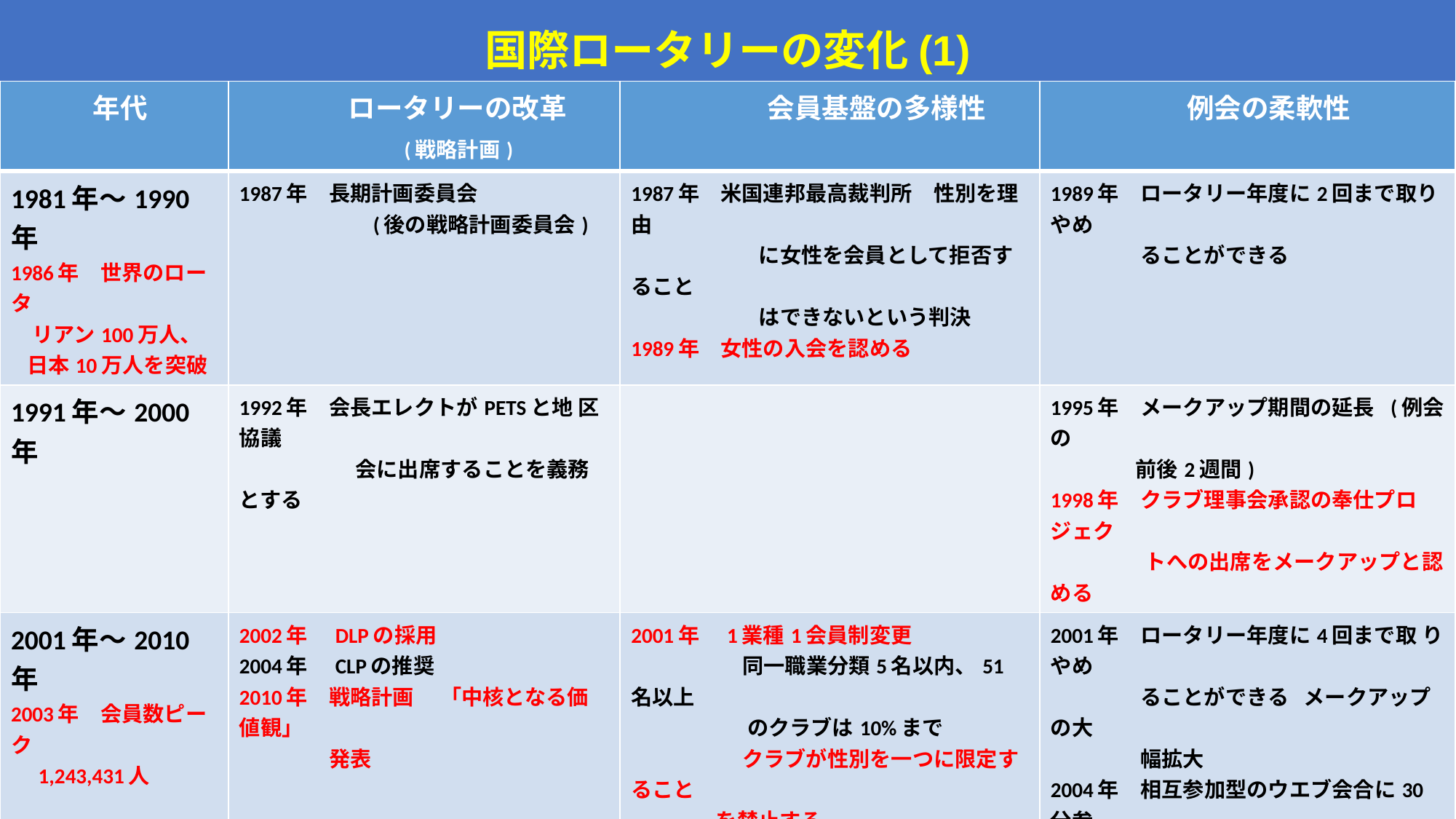

# 国際ロータリーの変化(1)
| 年代 | ロータリーの改革 　 　　　(戦略計画) | 会員基盤の多様性 | 例会の柔軟性 |
| --- | --- | --- | --- |
| 1981年～1990年 1986年　世界のロータ 　リアン100万人、 日本10万人を突破 | 1987年　長期計画委員会 　　　　　　(後の戦略計画委員会) | 1987年　米国連邦最高裁判所　性別を理由 　　　　　　に女性を会員として拒否すること 　　　　　　はできないという判決 1989年　女性の入会を認める | 1989年　ロータリー年度に2回まで取りやめ ることができる |
| 1991年～2000年 | 1992年　会長エレクトがPETSと地 区協議 　　　　　 会に出席することを義務とする |  | 1995年　メークアップ期間の延長 (例会の 前後2週間) 1998年　クラブ理事会承認の奉仕プロジェク トへの出席をメークアップと認める |
| 2001年～2010年 2003年　会員数ピーク 　1,243,431人 | 2002年　DLPの採用 2004年　CLPの推奨 2010年　戦略計画　 「中核となる価値観」 発表 | 2001年　1業種1会員制変更 　　　　　 同一職業分類5名以内、51名以上 　　　　　 のクラブは10%まで 　　　　　 クラブが性別を一つに限定すること を禁止する 2007年　会員資格の変更　(財団学友・ボラ 　　　　　　ンティアリーダーの入会を認める) | 2001年　ロータリー年度に4回まで取 りやめ ることができる メークアップの大 幅拡大 2004年　相互参加型のウエブ会合に30分参 加した場合には例会出席と認める |
| 2011年～2023年 2024年4月15日 　1,181,107人 | 2013年　「未来の夢計画」スタート 2016年　規定審議会での大幅な 改革 2017年　新しいビジョン声明 2018年　新戦略計画 2019年　ローターアクトクラブをRIの一員 とする 2020年　SRF構想発表 | 2013年　仕事を持たない人も正会員となる ことを認める 2016年　会員身分の条件を簡素化 ローターアクターとロータリー学友 に会員となる資格を与える 2017年　 539名中、103名の女性ガバナー | 2013年　クラブの奉仕活動参加を出席要件 　　　 　　に含む 2016年　例会の大幅な柔軟性が認められる 2019年　メークアップ期間の大幅な変更 |